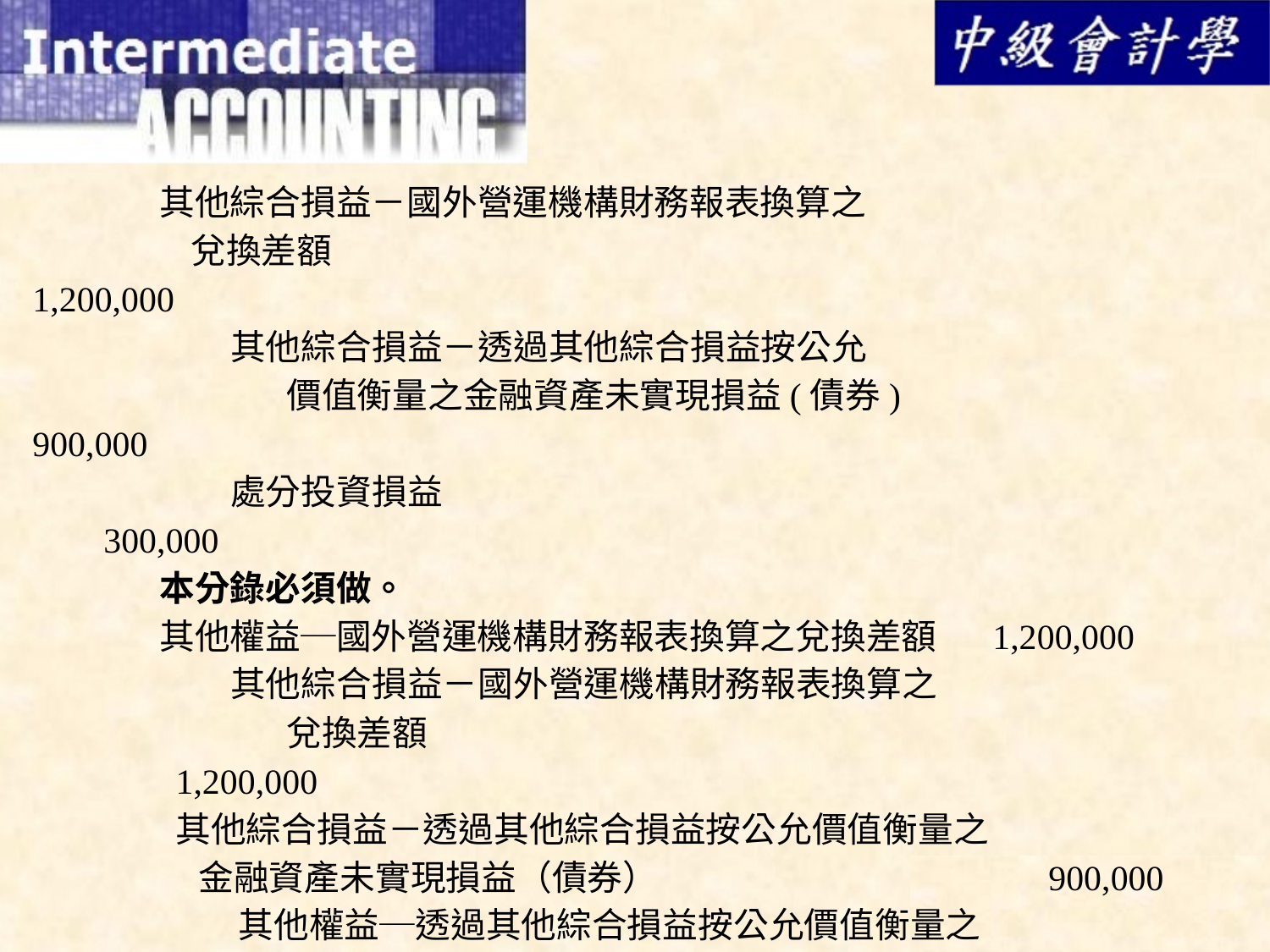

其他綜合損益－國外營運機構財務報表換算之
	    兌換差額						          1,200,000
	        其他綜合損益－透過其他綜合損益按公允
		價值衡量之金融資產未實現損益(債券)			    900,000
	        處分投資損益						                300,000
	本分錄必須做。
	其他權益─國外營運機構財務報表換算之兌換差額      1,200,000
	        其他綜合損益－國外營運機構財務報表換算之
		兌換差額	   					 	 1,200,000
	 其他綜合損益－透過其他綜合損益按公允價值衡量之
	     金融資產未實現損益（債券）				900,000
	         其他權益─透過其他綜合損益按公允價值衡量之
		 金融資產未實現損益（債券）				    900,000